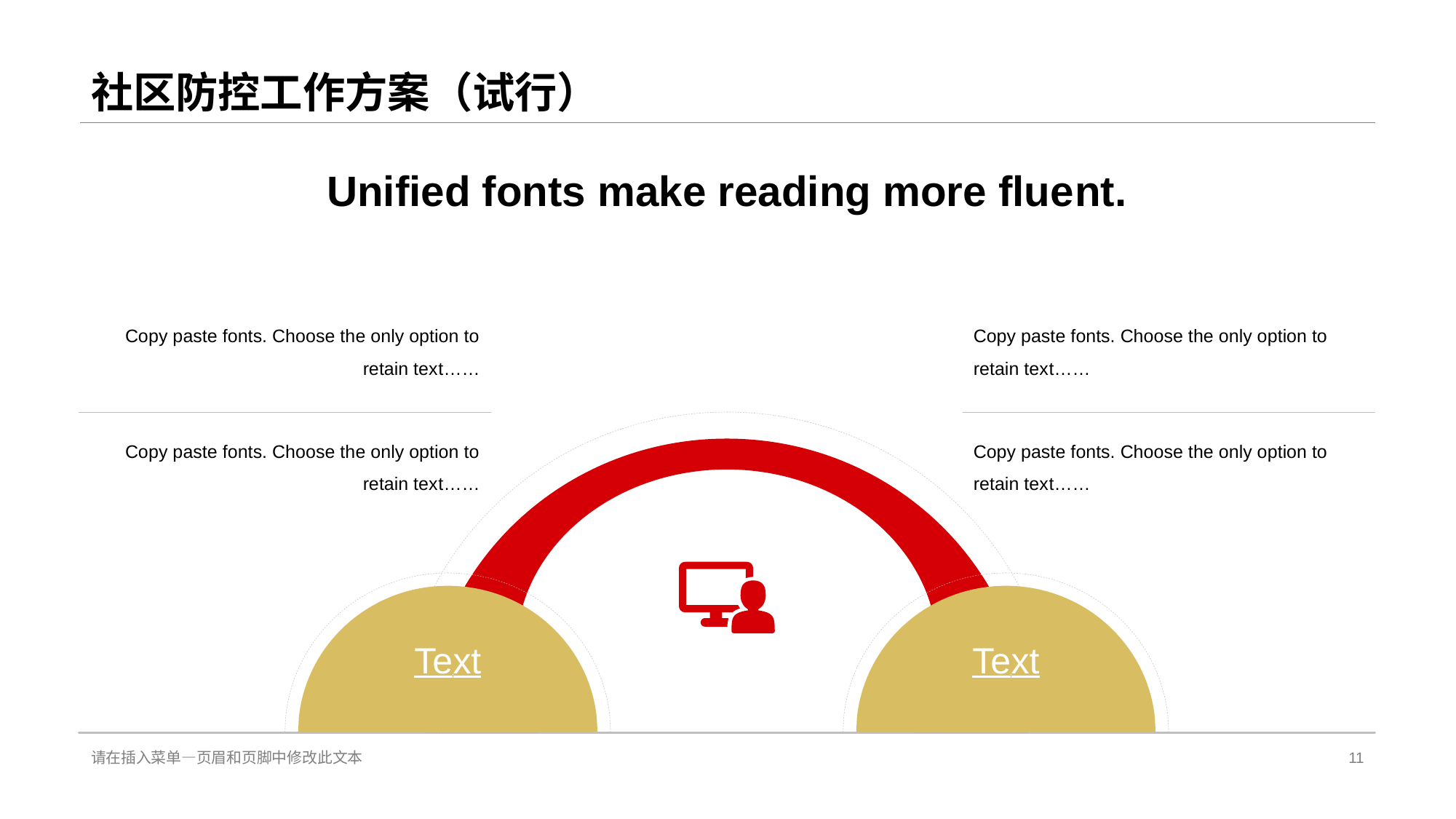

# 社区防控工作方案（试行）
Unified fonts make reading more flue nt.
Copy paste fonts. Choose the only option to retain tex t……
Copy paste fonts. Choose the only option to retain tex t……

Te xt
Te xt
Copy paste fonts. Choose the only option to retain tex t……
Copy paste fonts. Choose the only option to retain tex t……
请在插入菜单—页眉和页脚中修改此文本
11